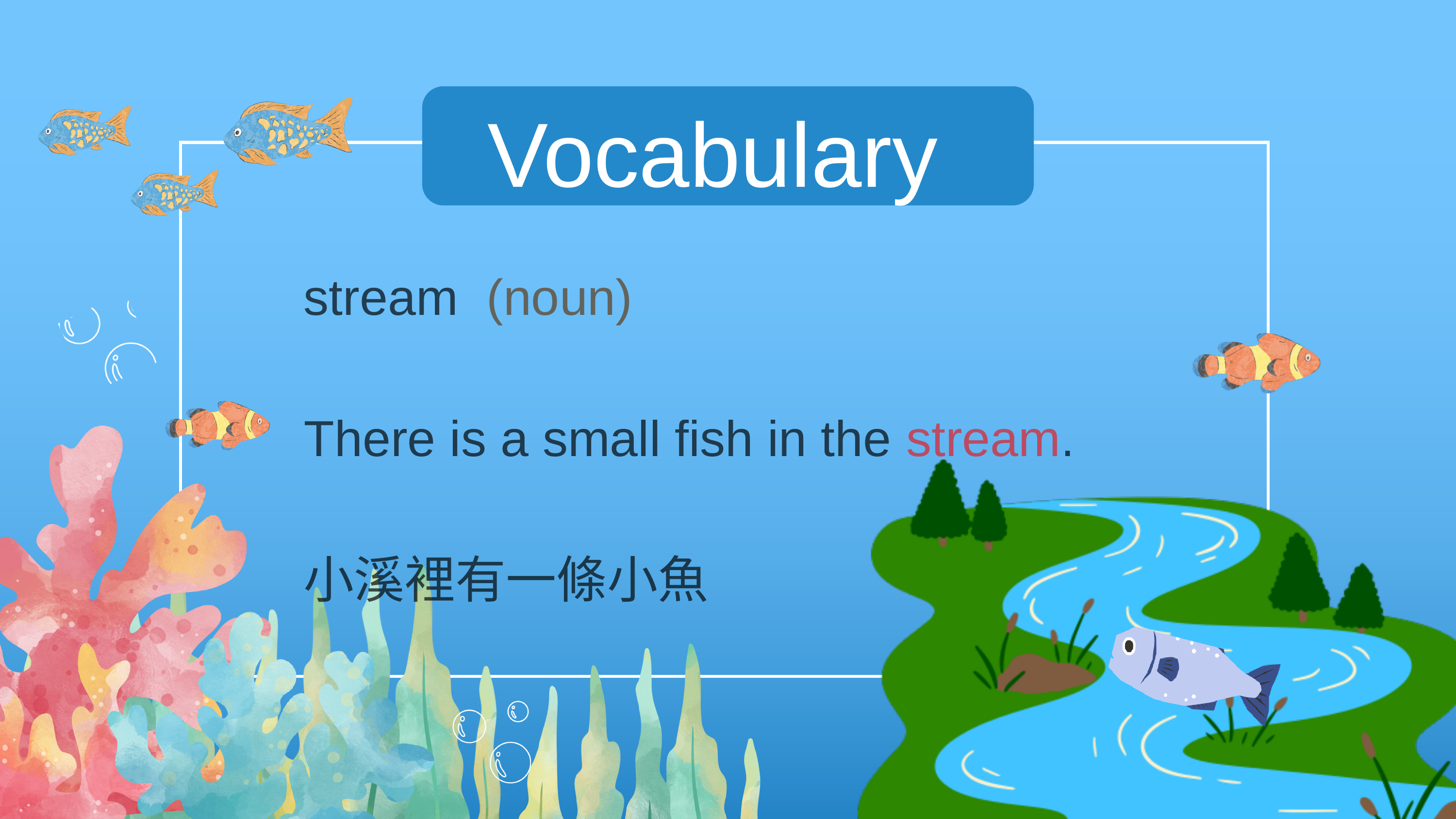

Vocabulary

stream  (noun)

There is a small fish in the stream.

小溪裡有一條小魚